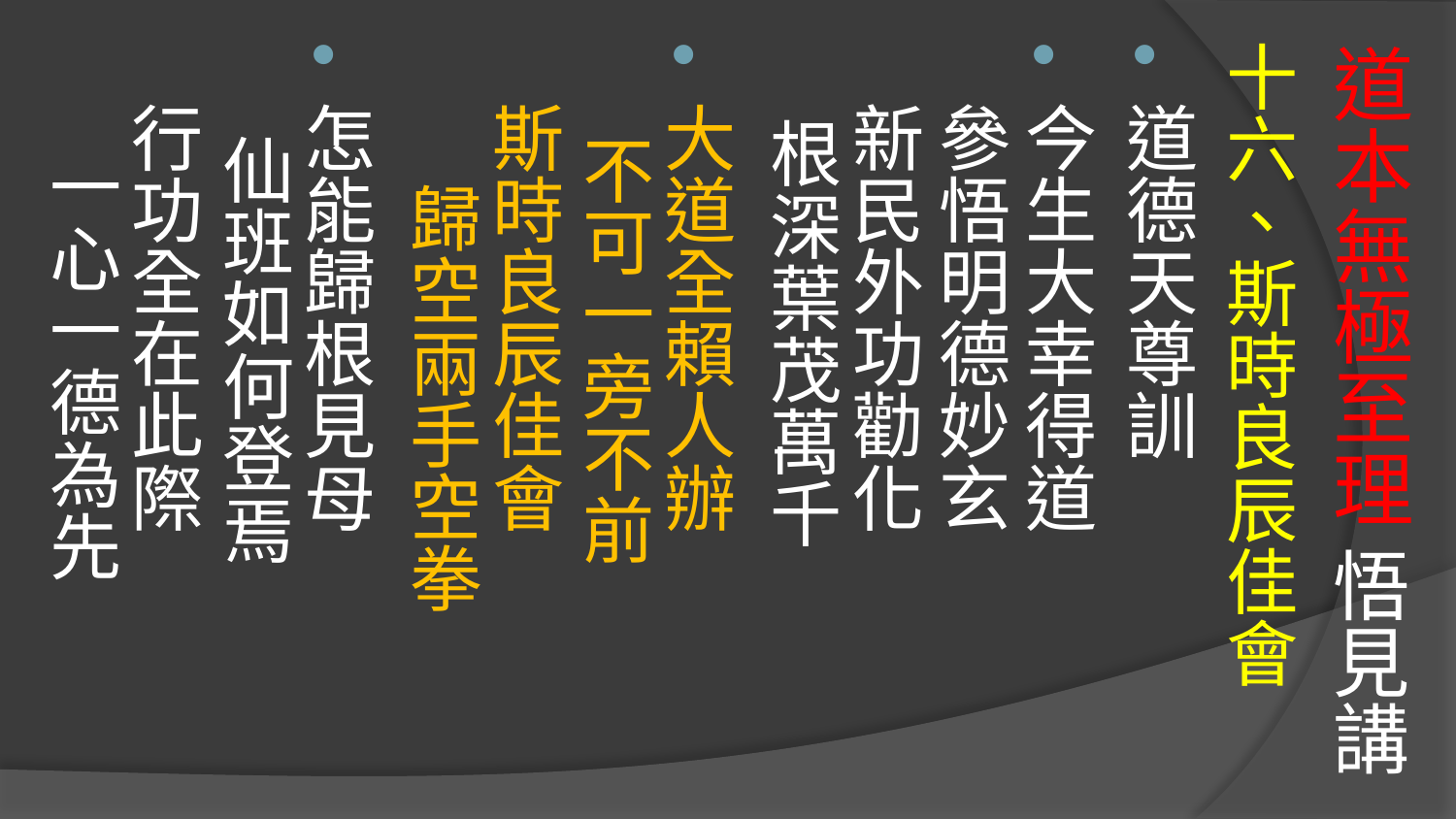

十六、斯時良辰佳會
道德天尊訓
今生大幸得道　           參悟明德妙玄
新民外功勸化　             根深葉茂萬千
大道全賴人辦　              不可一旁不前
斯時良辰佳會　                 歸空兩手空拳
怎能歸根見母　              仙班如何登焉
行功全在此際　               一心一德為先
# 道本無極至理 悟見講